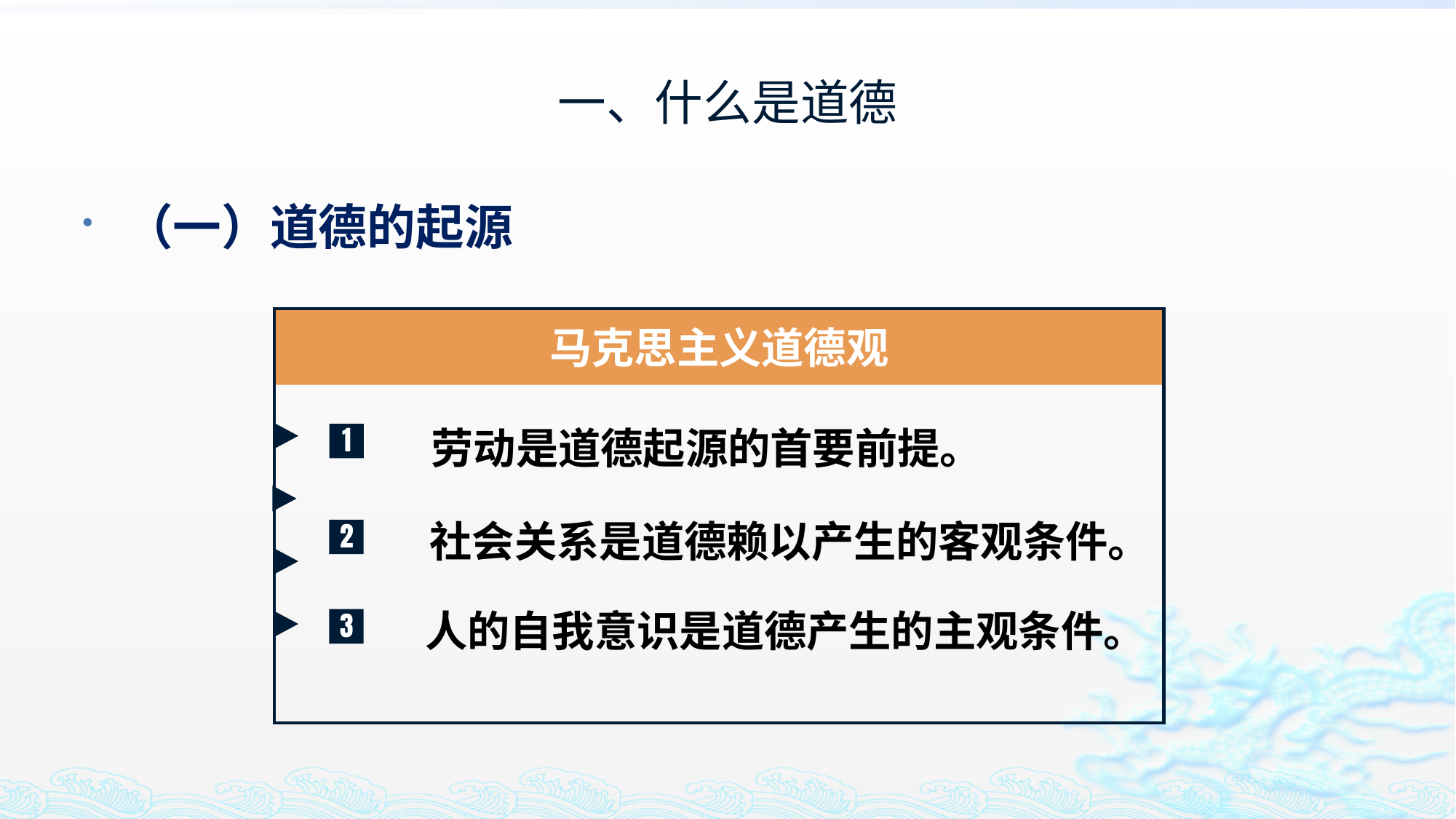

# 一、什么是道德
（一）道德的起源

马克思主义道德观

  劳动是道德起源的首要前提。
1
 社会关系是道德赖以产生的客观条件。
2
人的自我意识是道德产生的主观条件。
3